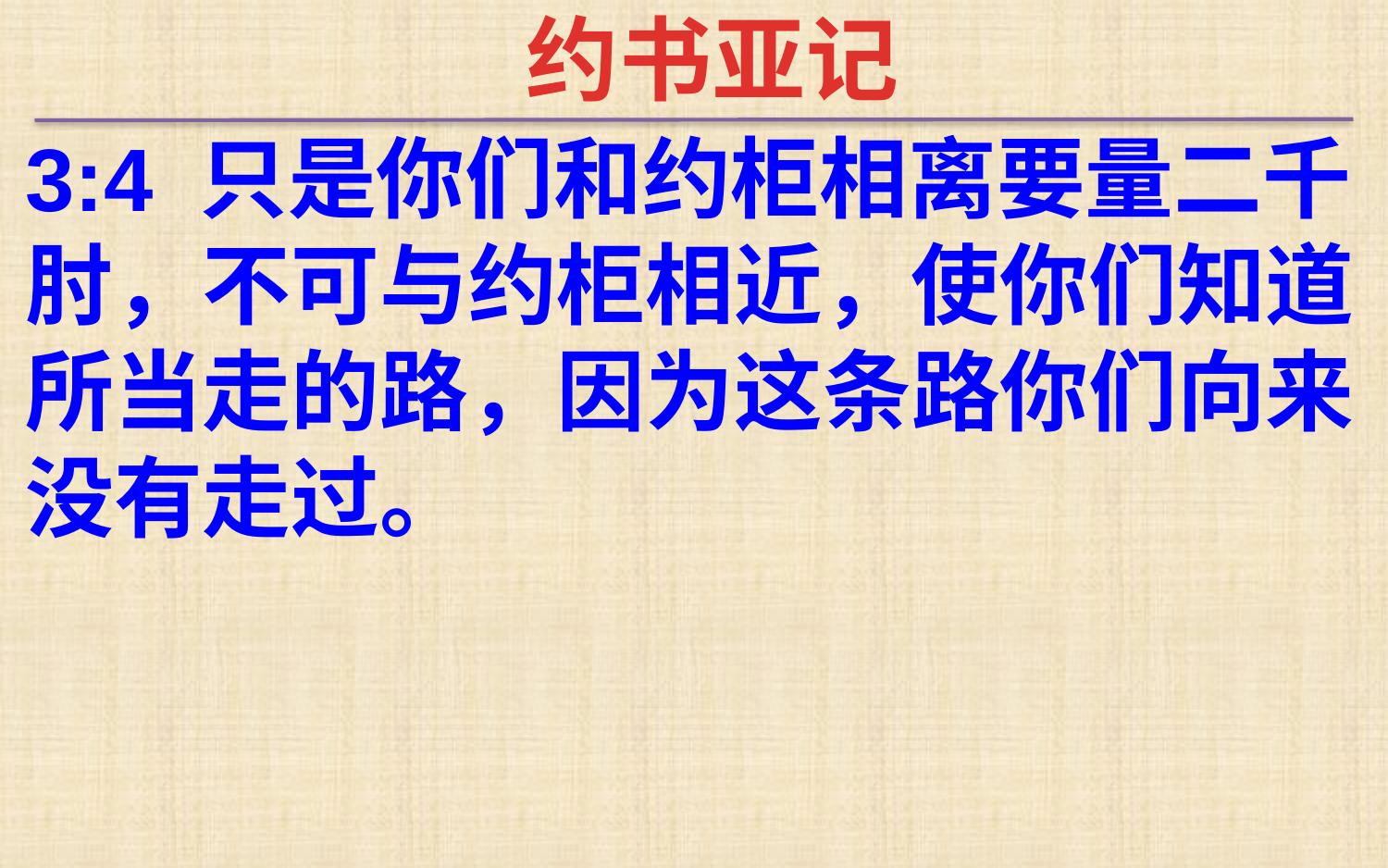

约书亚记
3:4 只是你们和约柜相离要量二千肘，不可与约柜相近，使你们知道所当走的路，因为这条路你们向来没有走过。